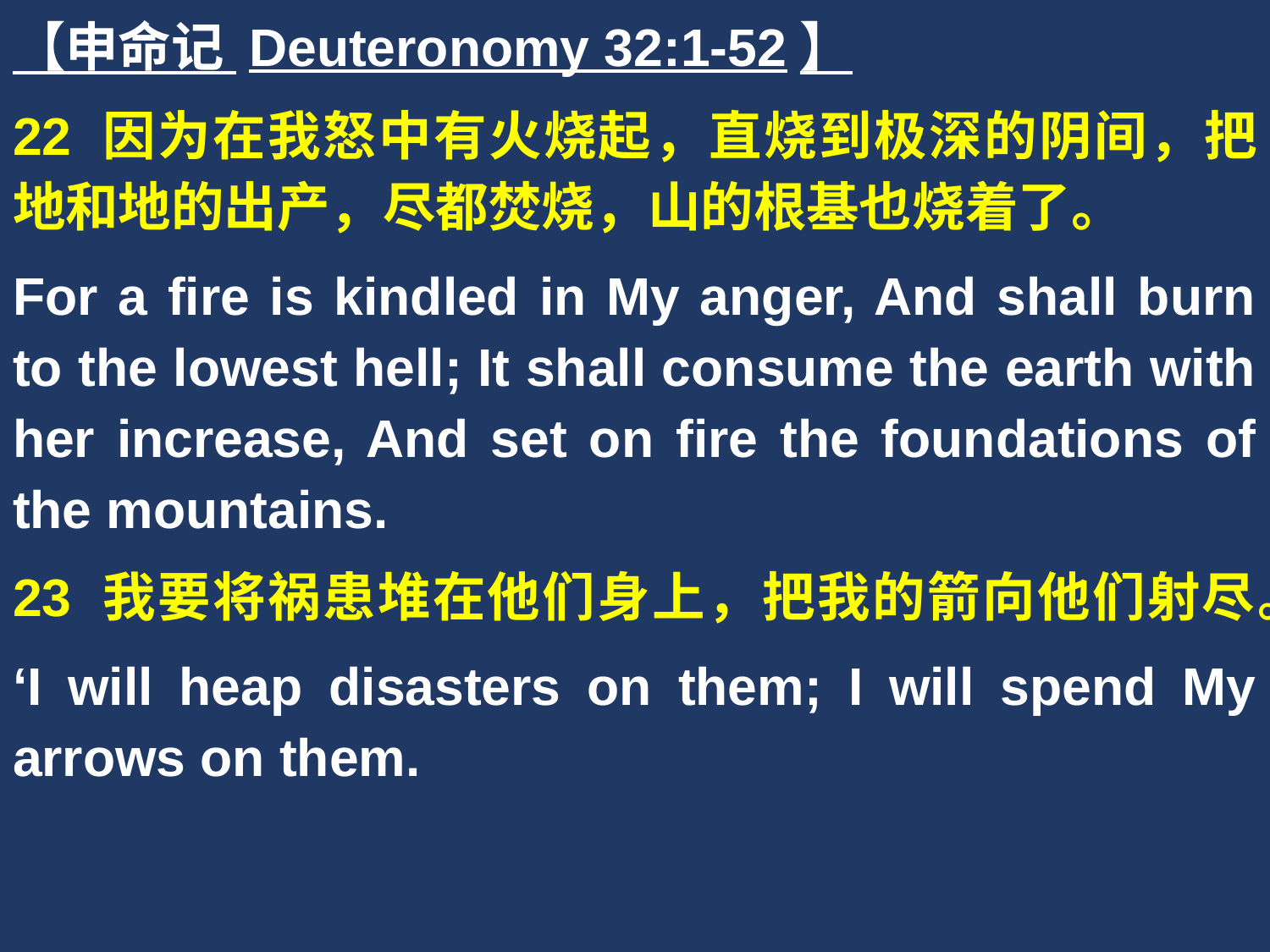

【申命记 Deuteronomy 32:1-52】
22 因为在我怒中有火烧起，直烧到极深的阴间，把地和地的出产，尽都焚烧，山的根基也烧着了。
For a fire is kindled in My anger, And shall burn to the lowest hell; It shall consume the earth with her increase, And set on fire the foundations of the mountains.
23 我要将祸患堆在他们身上，把我的箭向他们射尽。
‘I will heap disasters on them; I will spend My arrows on them.